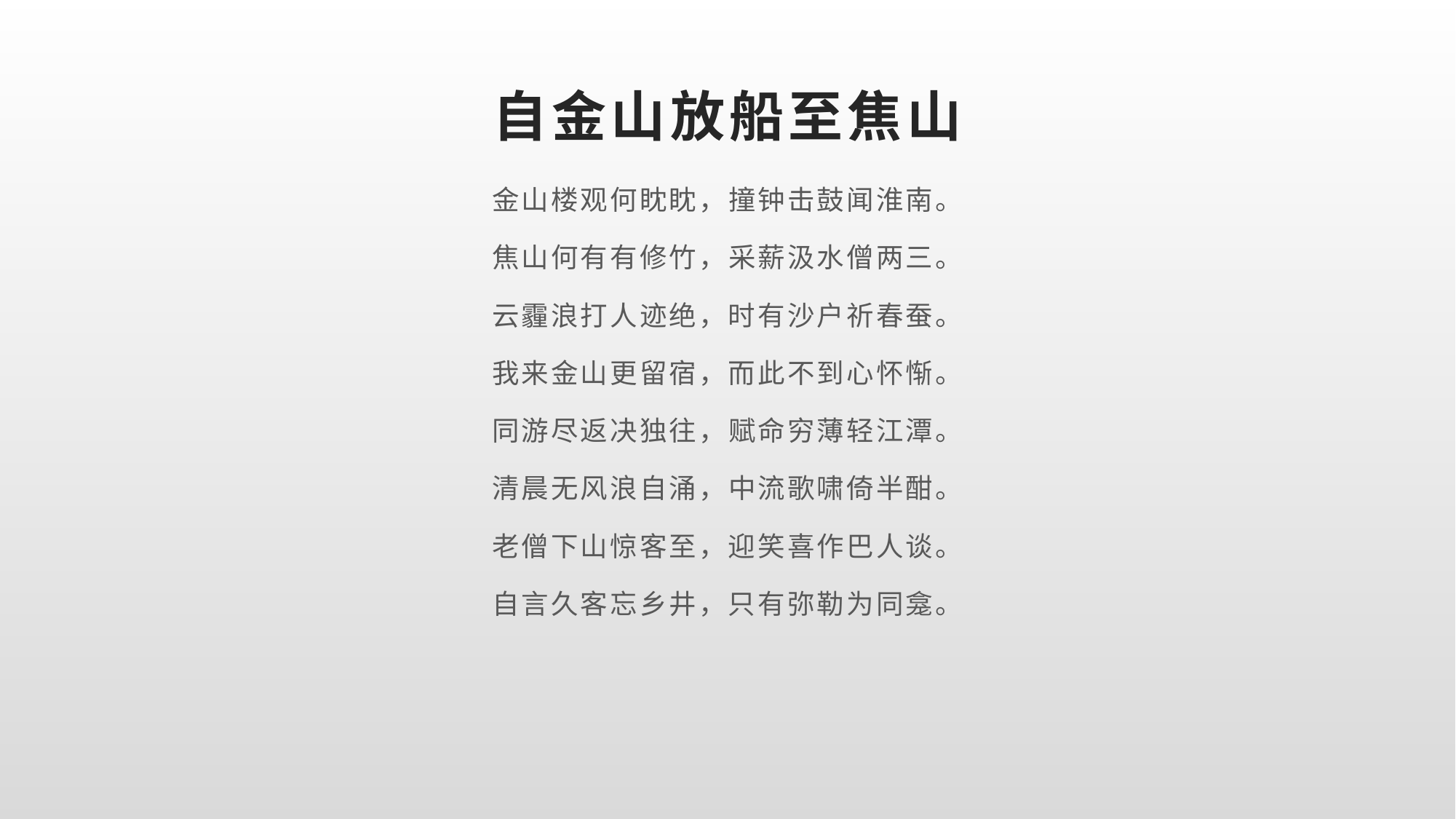

# 自金山放船至焦山
金山楼观何眈眈，撞钟击鼓闻淮南。
焦山何有有修竹，采薪汲水僧两三。
云霾浪打人迹绝，时有沙户祈春蚕。
我来金山更留宿，而此不到心怀惭。
同游尽返决独往，赋命穷薄轻江潭。
清晨无风浪自涌，中流歌啸倚半酣。
老僧下山惊客至，迎笑喜作巴人谈。
自言久客忘乡井，只有弥勒为同龛。